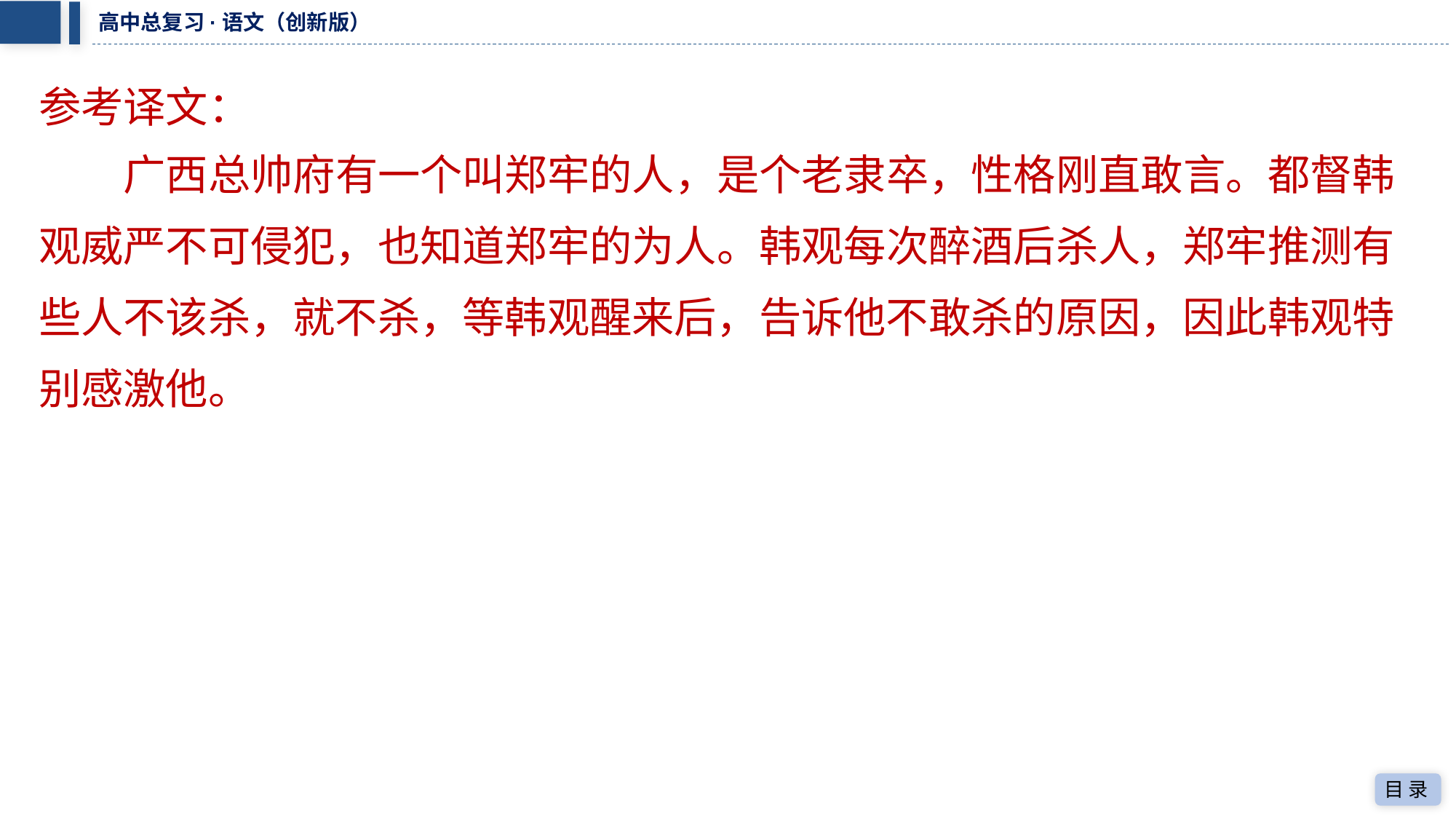

参考译文：
广西总帅府有一个叫郑牢的人，是个老隶卒，性格刚直敢言。都督韩
观威严不可侵犯，也知道郑牢的为人。韩观每次醉酒后杀人，郑牢推测有
些人不该杀，就不杀，等韩观醒来后，告诉他不敢杀的原因，因此韩观特
别感激他。